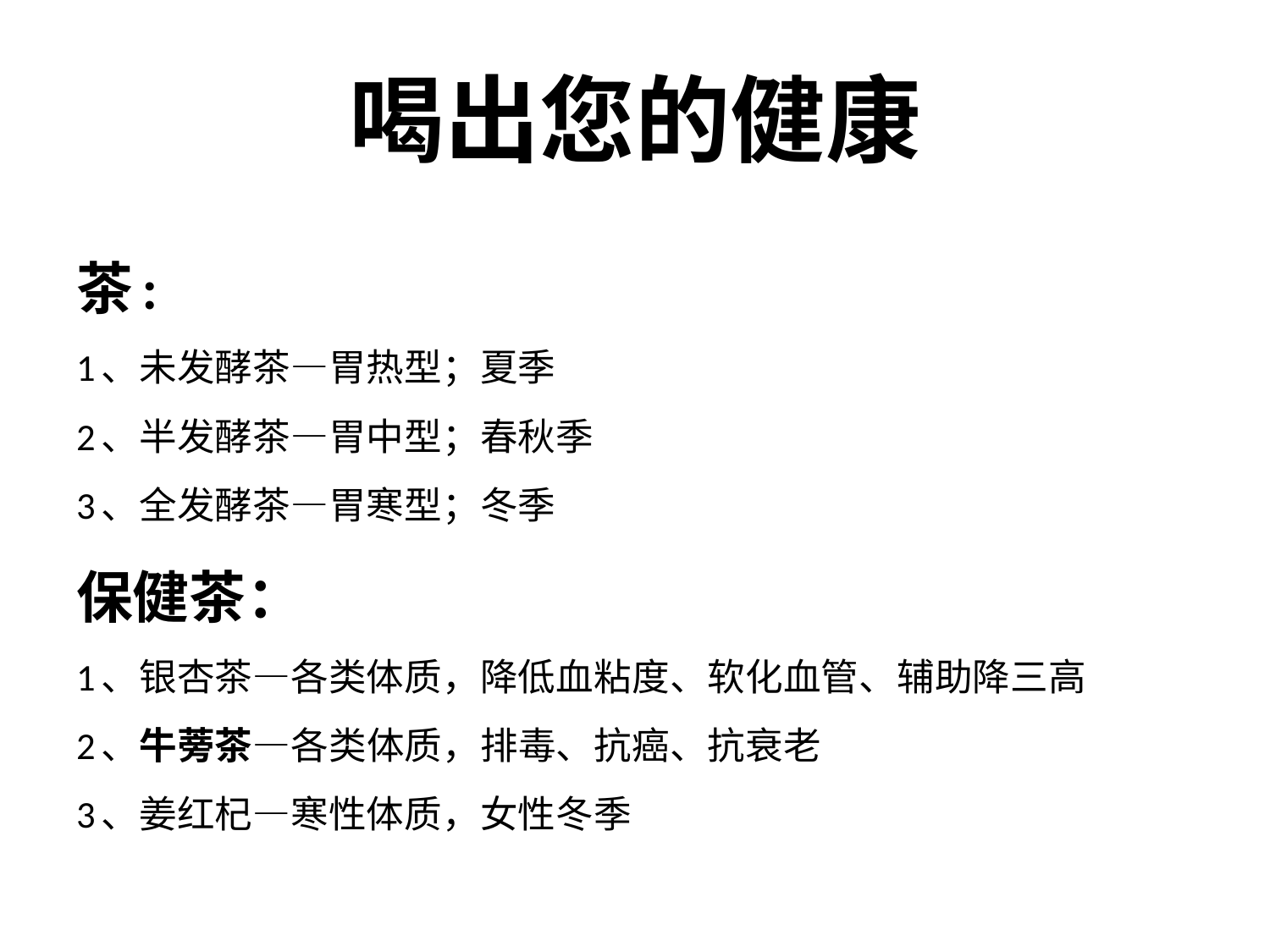

# 喝出您的健康
茶:
1、未发酵茶—胃热型；夏季
2、半发酵茶—胃中型；春秋季
3、全发酵茶—胃寒型；冬季
保健茶：
1、银杏茶—各类体质，降低血粘度、软化血管、辅助降三高
2、牛蒡茶—各类体质，排毒、抗癌、抗衰老
3、姜红杞—寒性体质，女性冬季